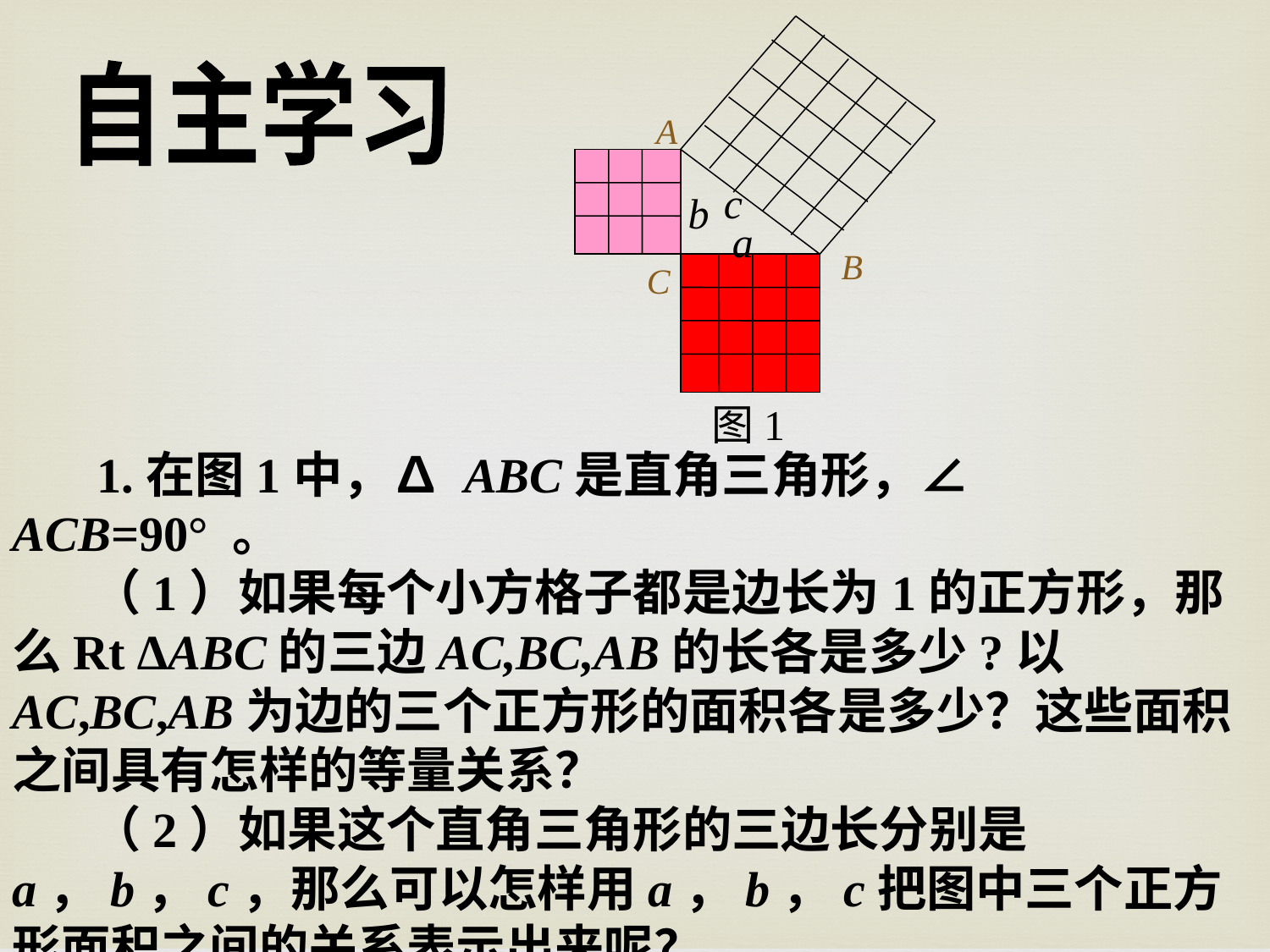

A
c
b
a
B
C
图1
自主学习

        1.在图1中，∆ ABC是直角三角形，∠ ACB=90° 。
      （1）如果每个小方格子都是边长为1的正方形，那么Rt ∆ABC的三边AC,BC,AB的长各是多少?以AC,BC,AB为边的三个正方形的面积各是多少？这些面积之间具有怎样的等量关系？
      （2）如果这个直角三角形的三边长分别是a，b，c，那么可以怎样用a，b，c把图中三个正方形面积之间的关系表示出来呢？